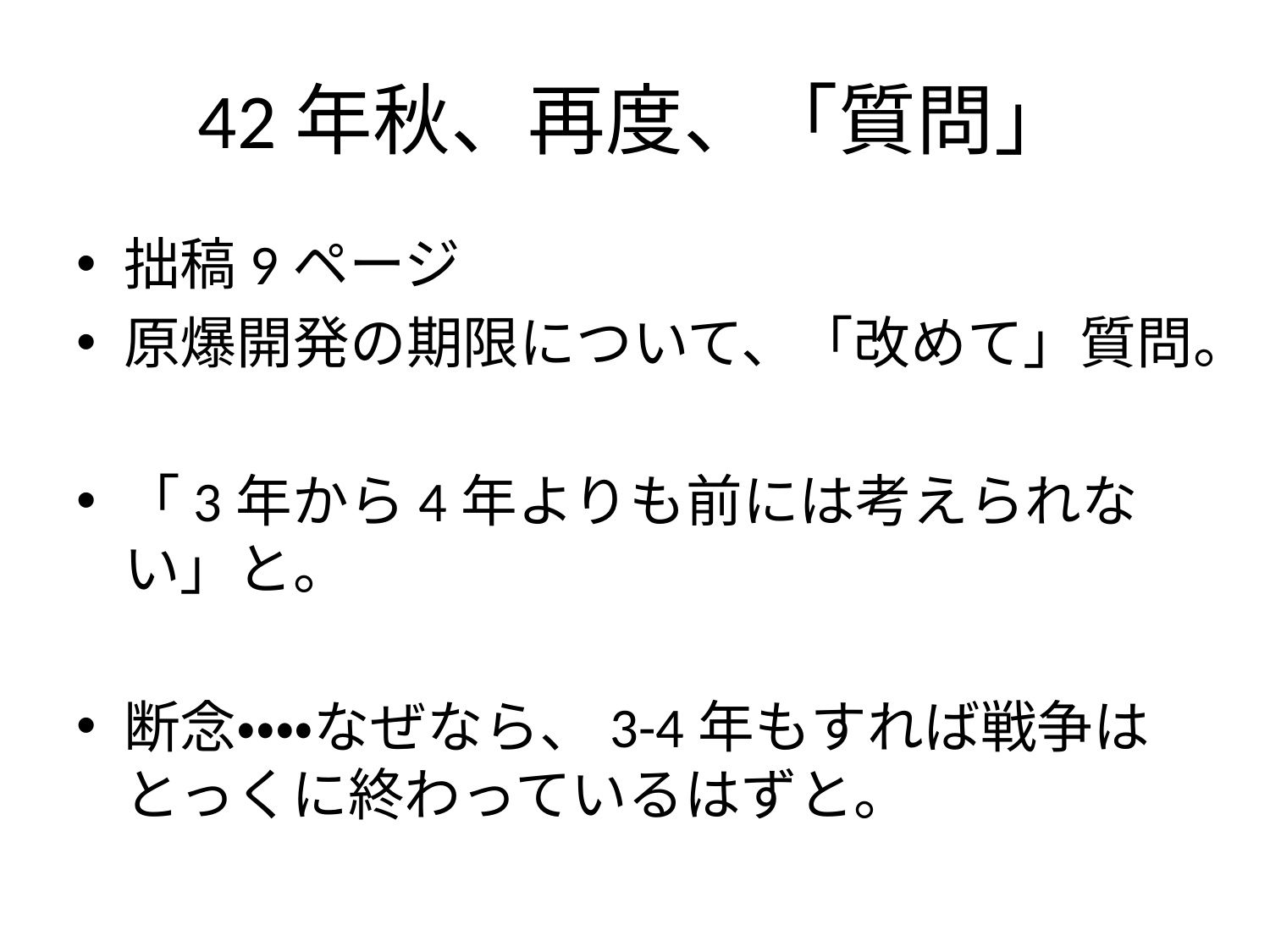

# 42年秋、再度、「質問」
拙稿9ページ
原爆開発の期限について、「改めて」質問。

「3年から4年よりも前には考えられない」と。

断念・・・・なぜなら、3-4年もすれば戦争はとっくに終わっているはずと。